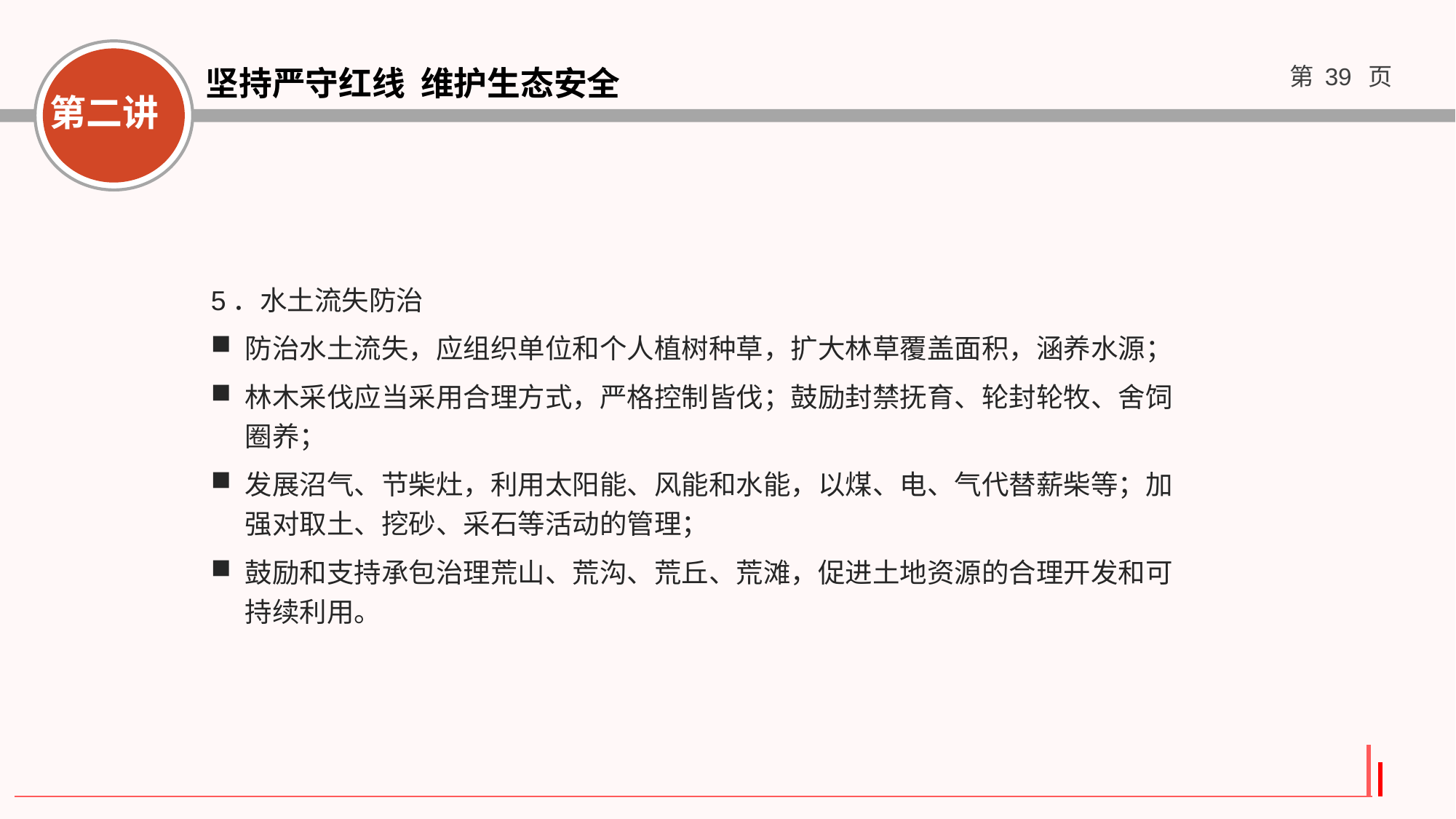

5．水土流失防治
防治水土流失，应组织单位和个人植树种草，扩大林草覆盖面积，涵养水源；
林木采伐应当采用合理方式，严格控制皆伐；鼓励封禁抚育、轮封轮牧、舍饲圈养；
发展沼气、节柴灶，利用太阳能、风能和水能，以煤、电、气代替薪柴等；加强对取土、挖砂、采石等活动的管理；
鼓励和支持承包治理荒山、荒沟、荒丘、荒滩，促进土地资源的合理开发和可持续利用。